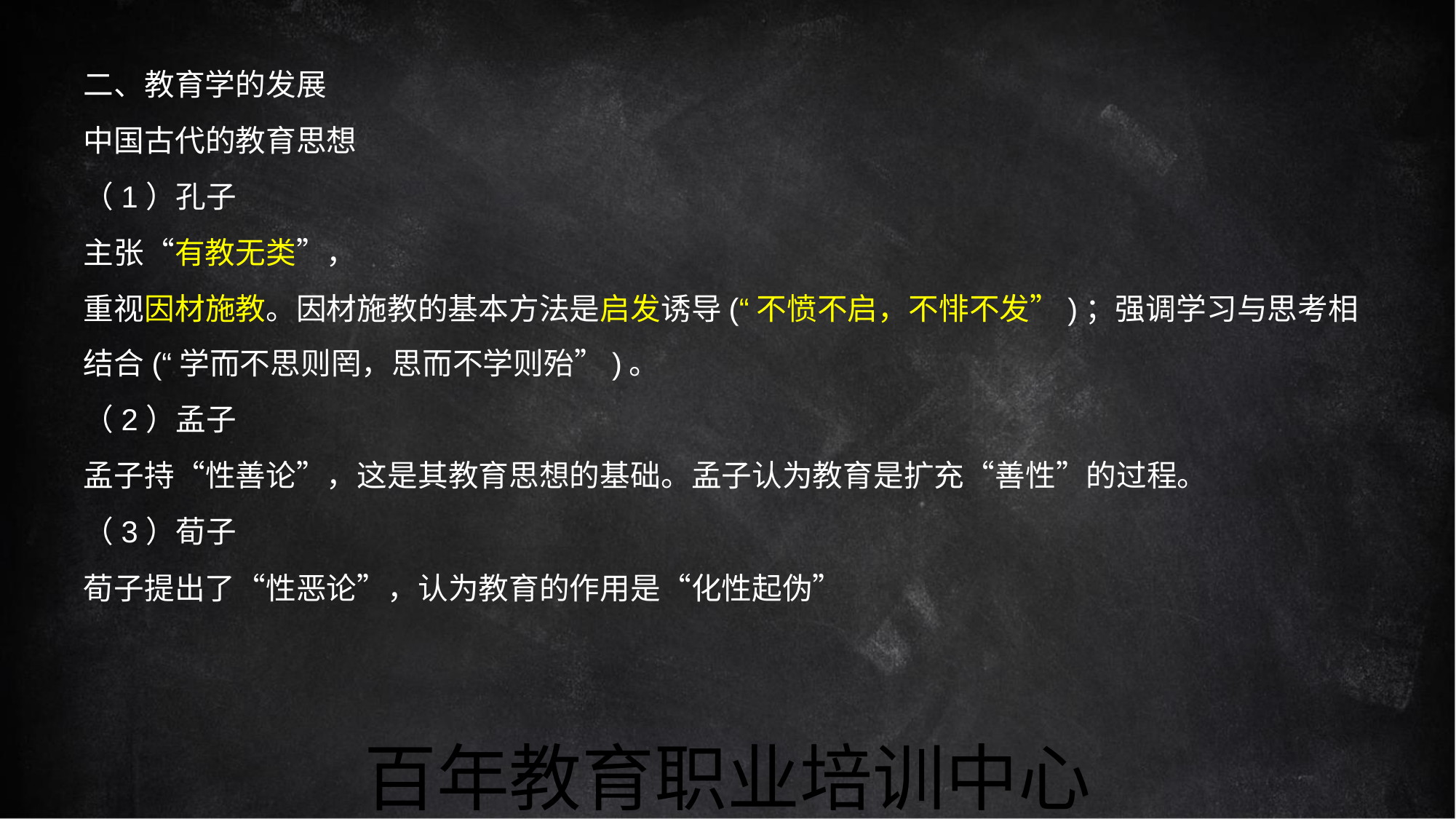

二、教育学的发展
中国古代的教育思想
（1）孔子
主张“有教无类”，
重视因材施教。因材施教的基本方法是启发诱导(“不愤不启，不悱不发”)；强调学习与思考相
结合(“学而不思则罔，思而不学则殆”)。
（2）孟子
孟子持“性善论”，这是其教育思想的基础。孟子认为教育是扩充“善性”的过程。
（3）荀子
荀子提出了“性恶论”，认为教育的作用是“化性起伪”
百年教育职业培训中心